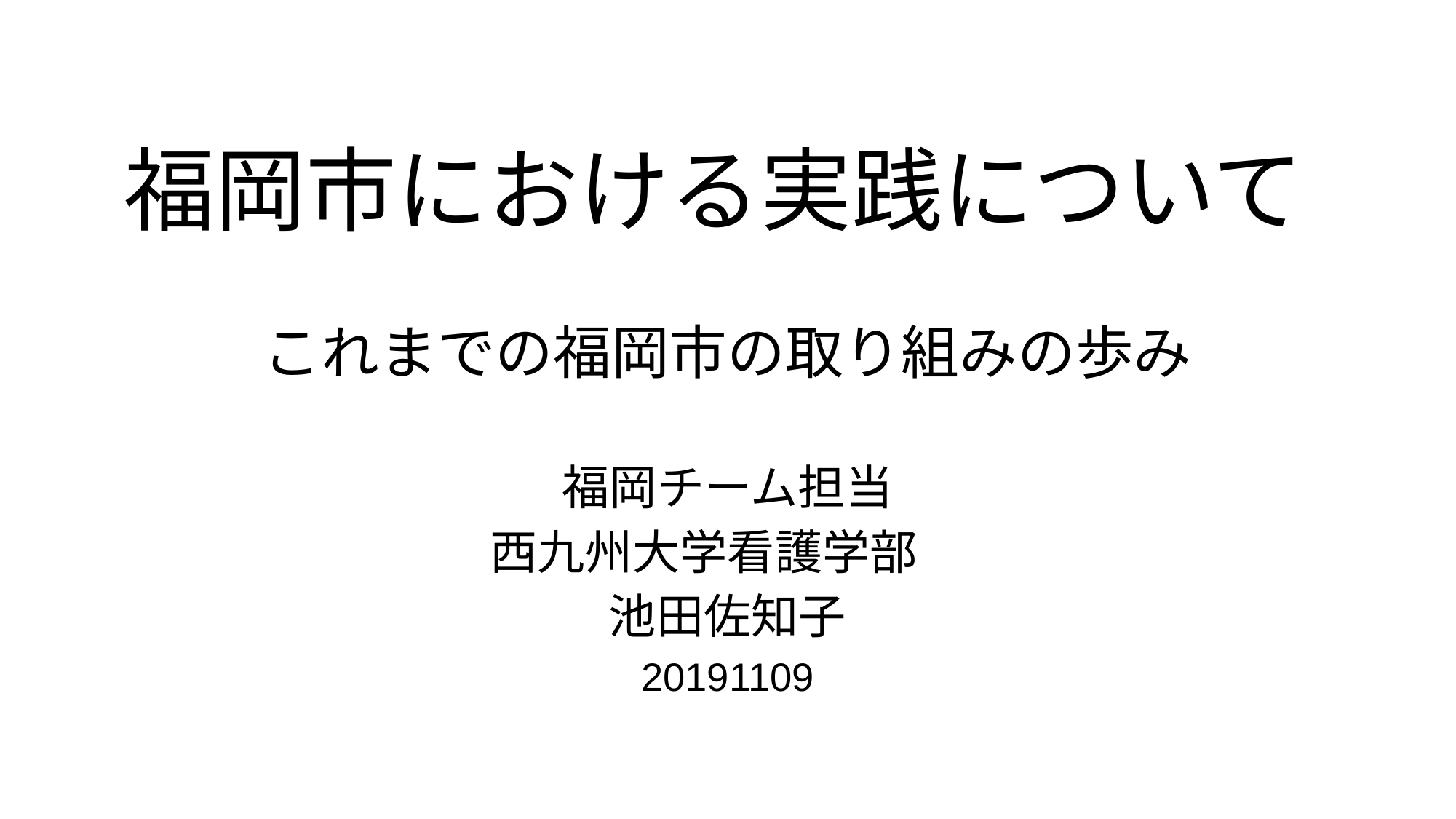

# 福岡市における実践について
これまでの福岡市の取り組みの歩み

福岡チーム担当
西九州大学看護学部
池田佐知子
20191109